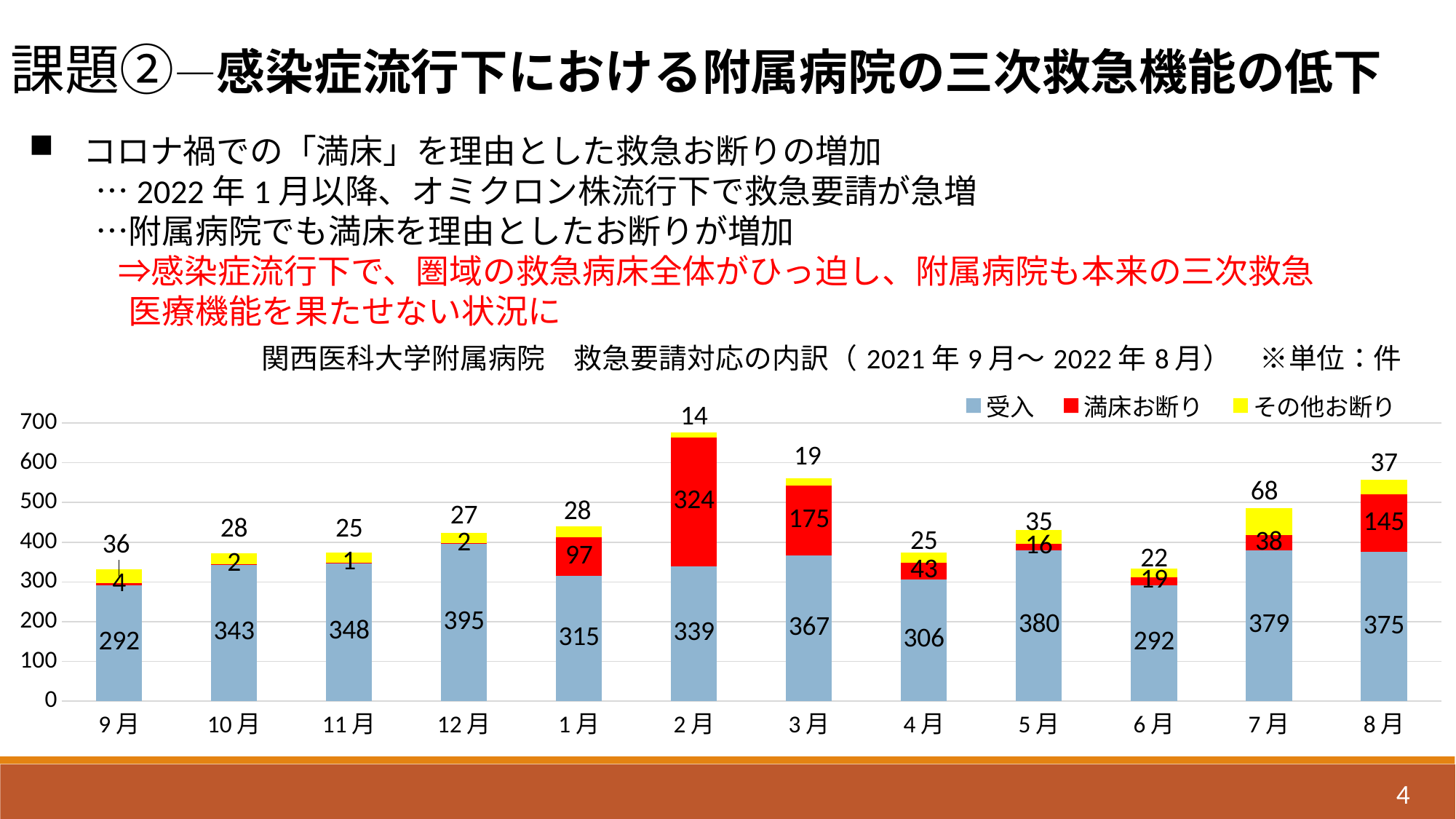

課題②―感染症流行下における附属病院の三次救急機能の低下
コロナ禍での「満床」を理由とした救急お断りの増加
　　…2022年1月以降、オミクロン株流行下で救急要請が急増
　　…附属病院でも満床を理由としたお断りが増加
　　   ⇒感染症流行下で、圏域の救急病床全体がひっ迫し、附属病院も本来の三次救急
　　　医療機能を果たせない状況に

### Chart: 関西医科大学附属病院　救急要請対応の内訳（2021年9月～2022年8月）　※単位：件

| Category | 受入 | 満床お断り | その他お断り |
|---|---|---|---|
| 9月 | 292.0 | 4.0 | 36.0 |
| 10月 | 343.0 | 2.0 | 28.0 |
| 11月 | 348.0 | 1.0 | 25.0 |
| 12月 | 395.0 | 2.0 | 27.0 |
| 1月 | 315.0 | 97.0 | 28.0 |
| 2月 | 339.0 | 324.0 | 14.0 |
| 3月 | 367.0 | 175.0 | 19.0 |
| 4月 | 306.0 | 43.0 | 25.0 |
| 5月 | 380.0 | 16.0 | 35.0 |
| 6月 | 292.0 | 19.0 | 22.0 |
| 7月 | 379.0 | 38.0 | 68.0 |
| 8月 | 375.0 | 145.0 | 37.0 |
4